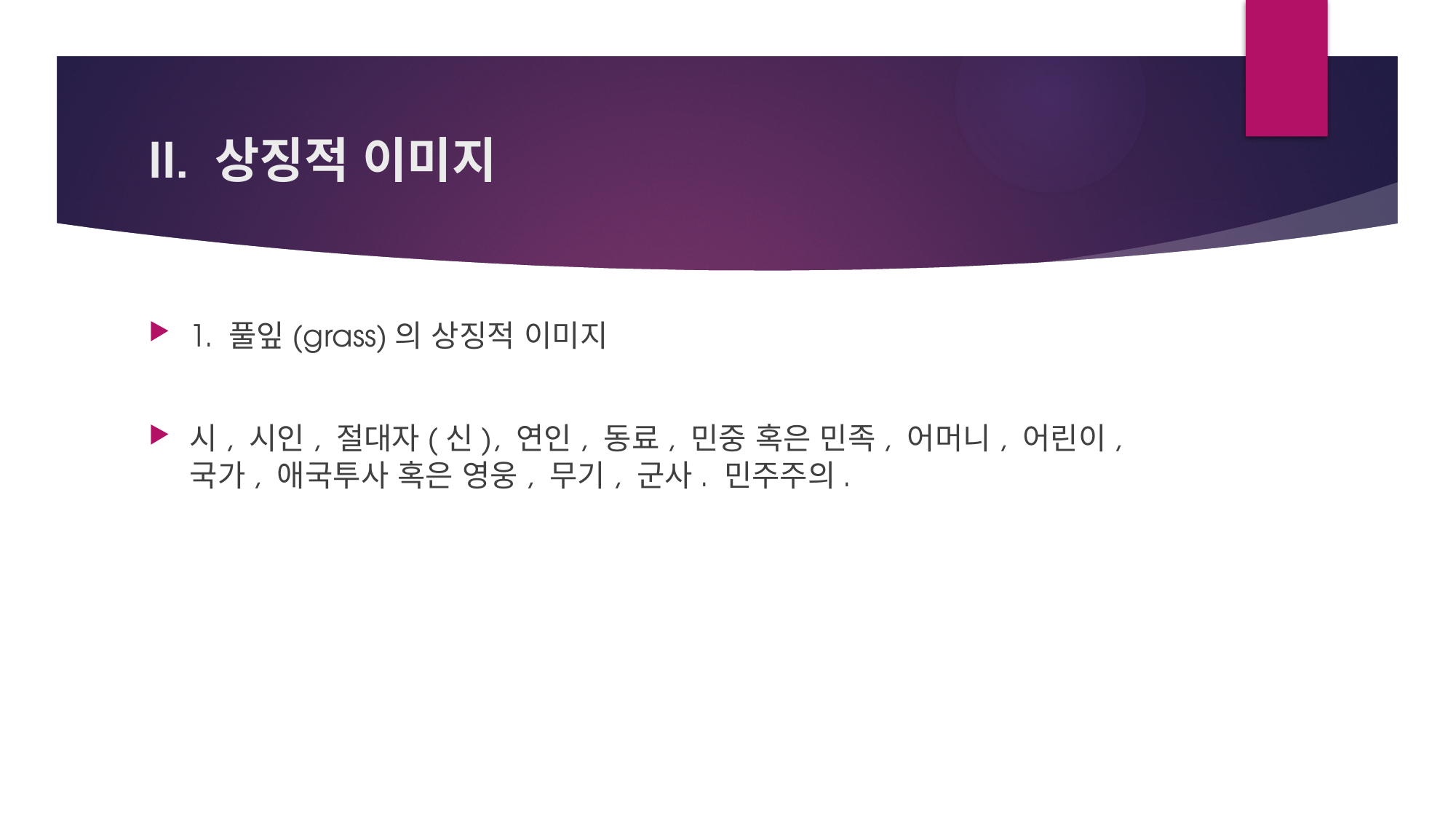

# II. 상징적 이미지
1. 풀잎(grass)의 상징적 이미지

시, 시인, 절대자(신), 연인, 동료, 민중 혹은 민족, 어머니, 어린이, 국가, 애국투사 혹은 영웅, 무기, 군사. 민주주의.